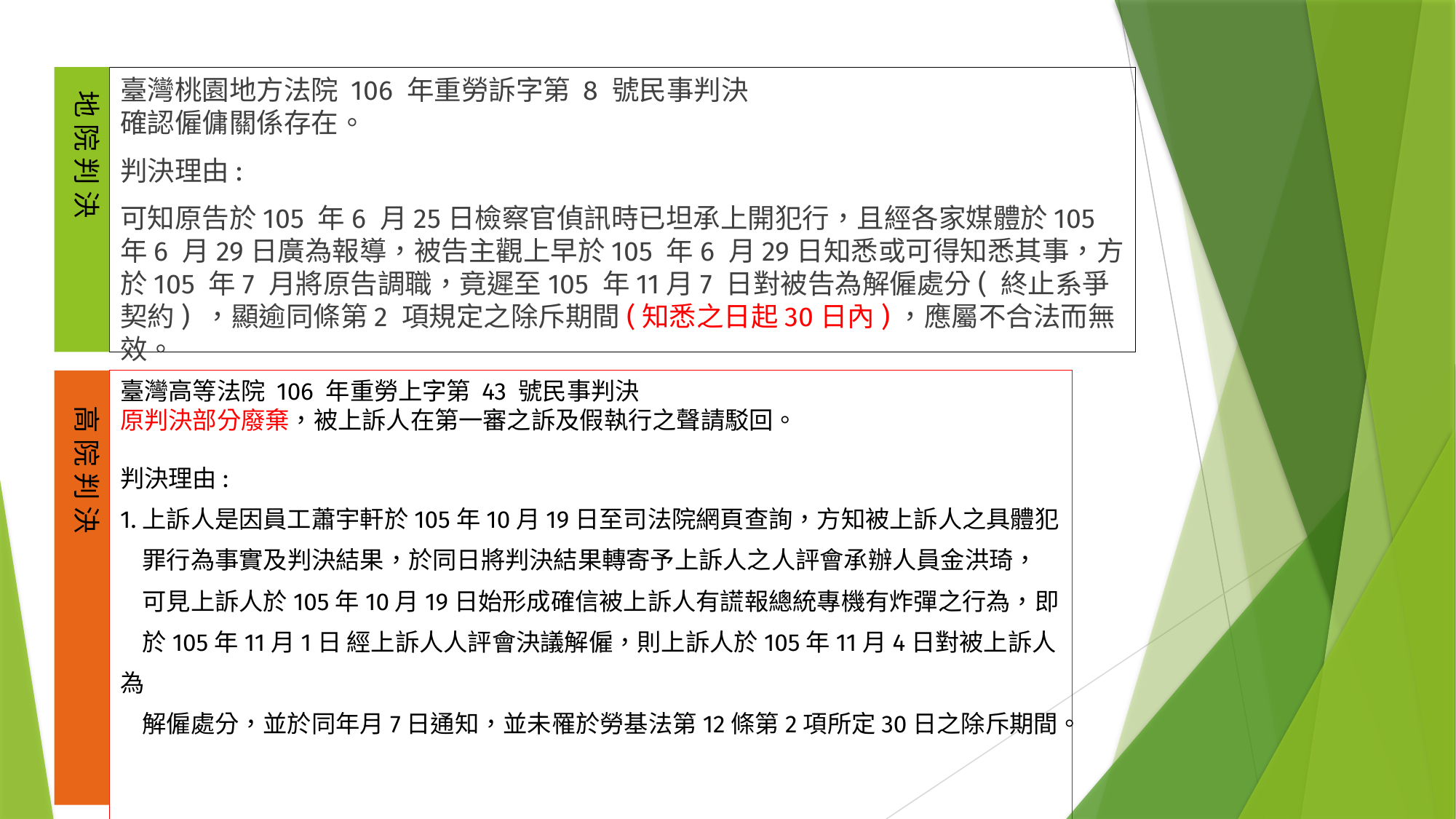

#
 地 院 判 決
臺灣桃園地方法院 106 年重勞訴字第 8 號民事判決
確認僱傭關係存在。
判決理由:
可知原告於105 年6 月25日檢察官偵訊時已坦承上開犯行，且經各家媒體於105 年6 月29日廣為報導，被告主觀上早於105 年6 月29日知悉或可得知悉其事，方於105 年7 月將原告調職，竟遲至105 年11月7 日對被告為解僱處分( 終止系爭契約) ，顯逾同條第2 項規定之除斥期間(知悉之日起30日內)，應屬不合法而無效。
   高 院 判 決
臺灣高等法院 106 年重勞上字第 43 號民事判決
原判決部分廢棄，被上訴人在第一審之訴及假執行之聲請駁回。

判決理由:
1.上訴人是因員工蕭宇軒於105年10月19日至司法院網頁查詢，方知被上訴人之具體犯
   罪行為事實及判決結果，於同日將判決結果轉寄予上訴人之人評會承辦人員金洪琦，
   可見上訴人於105年10月19日始形成確信被上訴人有謊報總統專機有炸彈之行為，即
   於105年11月1日 經上訴人人評會決議解僱，則上訴人於105年11月4日對被上訴人為
   解僱處分，並於同年月7日通知，並未罹於勞基法第12條第2項所定30日之除斥期間。